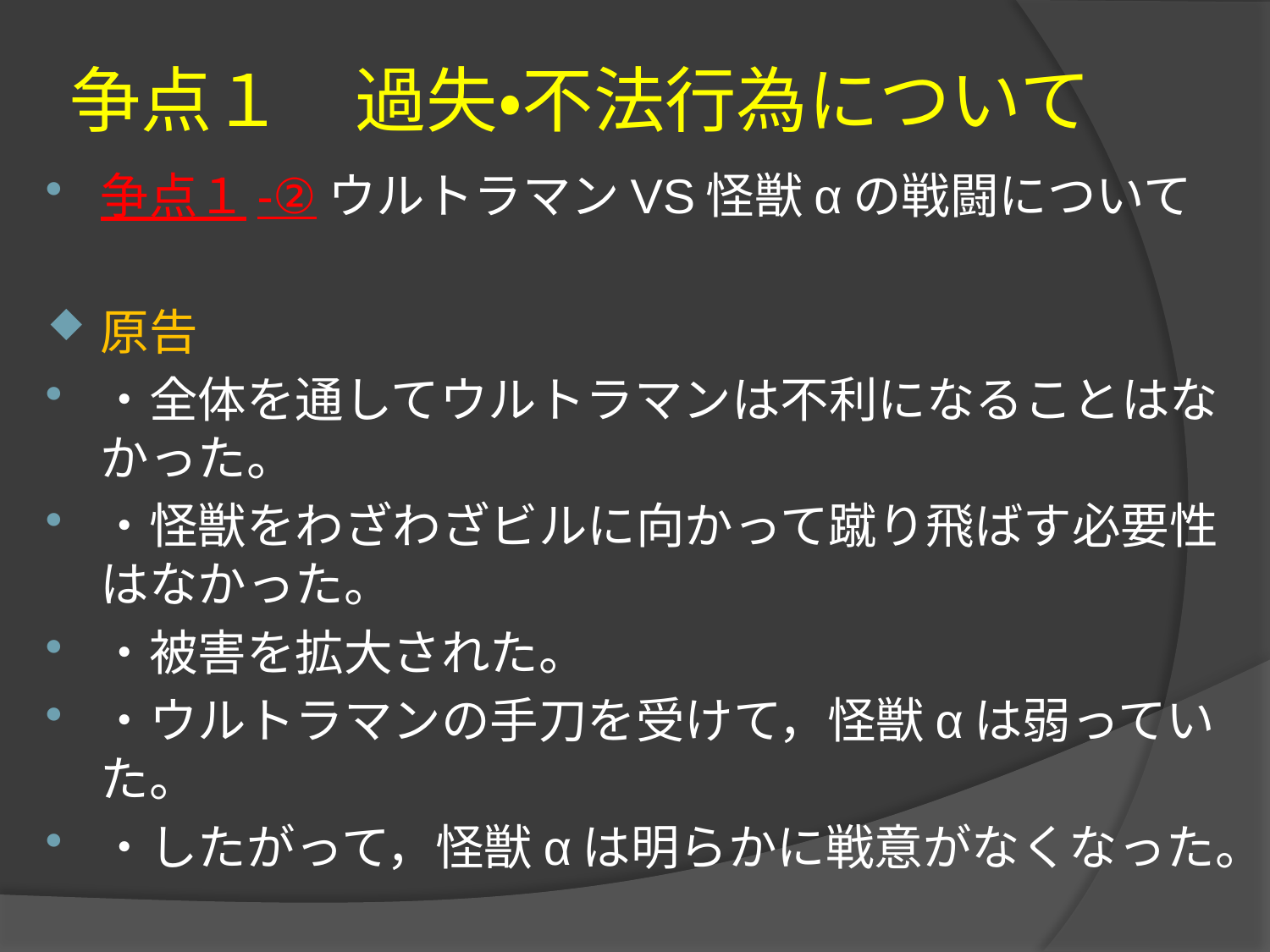

# 争点１　過失・不法行為について
争点１-②ウルトラマンVS怪獣αの戦闘について

原告
・全体を通してウルトラマンは不利になることはなかった。
・怪獣をわざわざビルに向かって蹴り飛ばす必要性はなかった。
・被害を拡大された。
・ウルトラマンの手刀を受けて，怪獣αは弱っていた。
・したがって，怪獣αは明らかに戦意がなくなった。